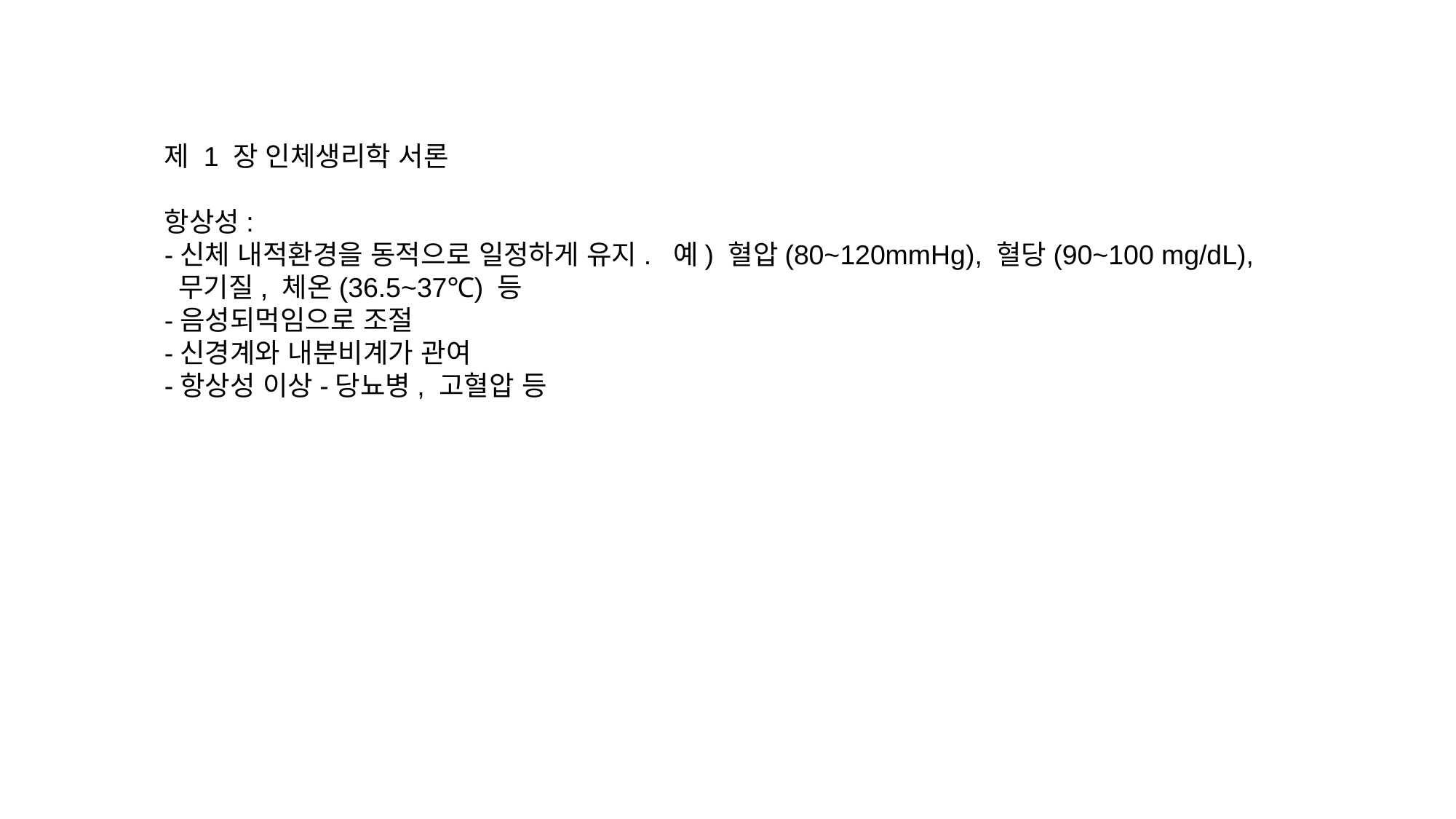

제 1 장 인체생리학 서론

항상성:
-신체 내적환경을 동적으로 일정하게 유지.  예) 혈압(80~120mmHg), 혈당(90~100 mg/dL),
 무기질, 체온(36.5~37℃) 등
-음성되먹임으로 조절
-신경계와 내분비계가 관여
-항상성 이상-당뇨병, 고혈압 등